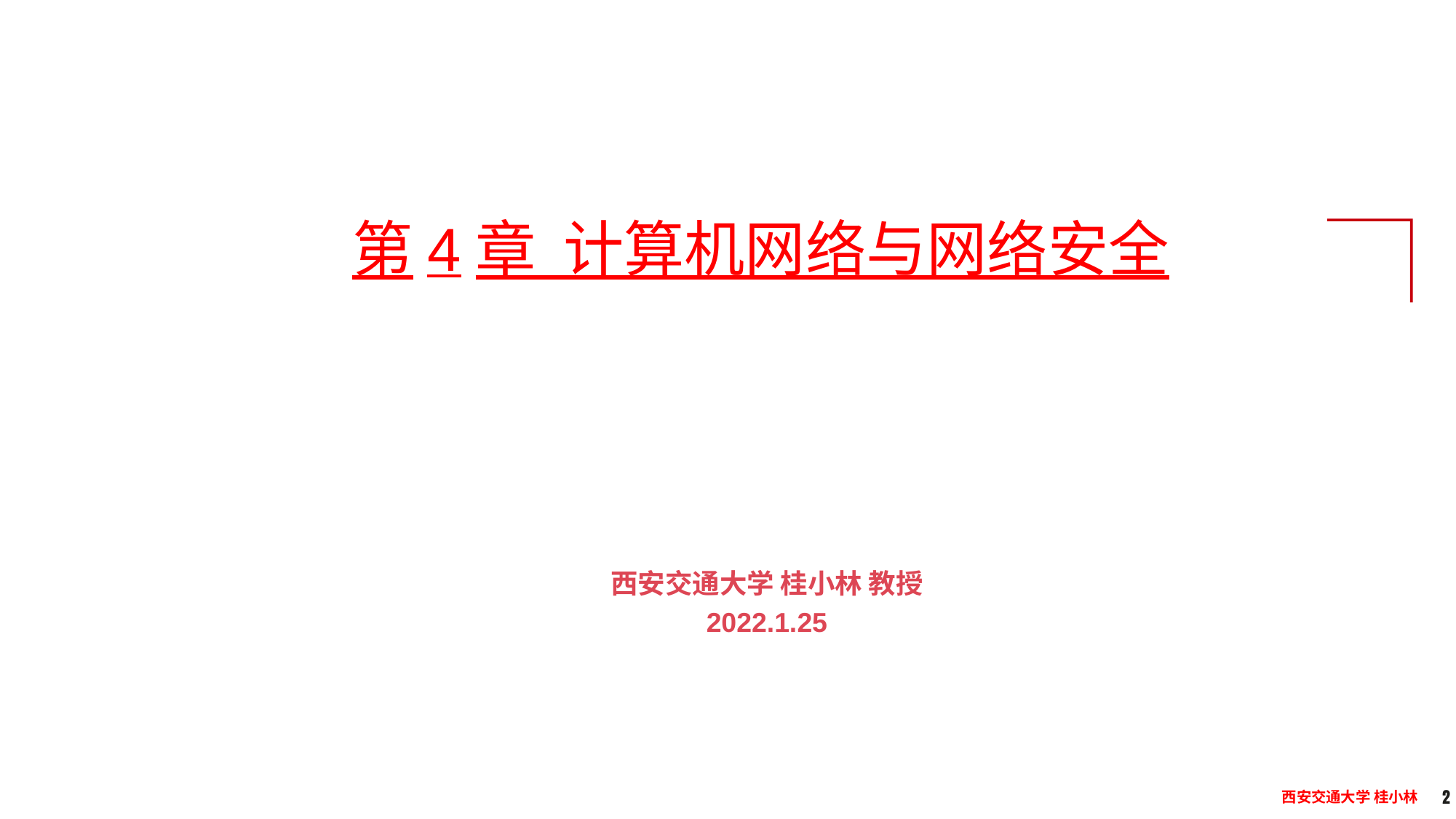

# 第4章  计算机网络与网络安全

西安交通大学 桂小林 教授
2022.1.25